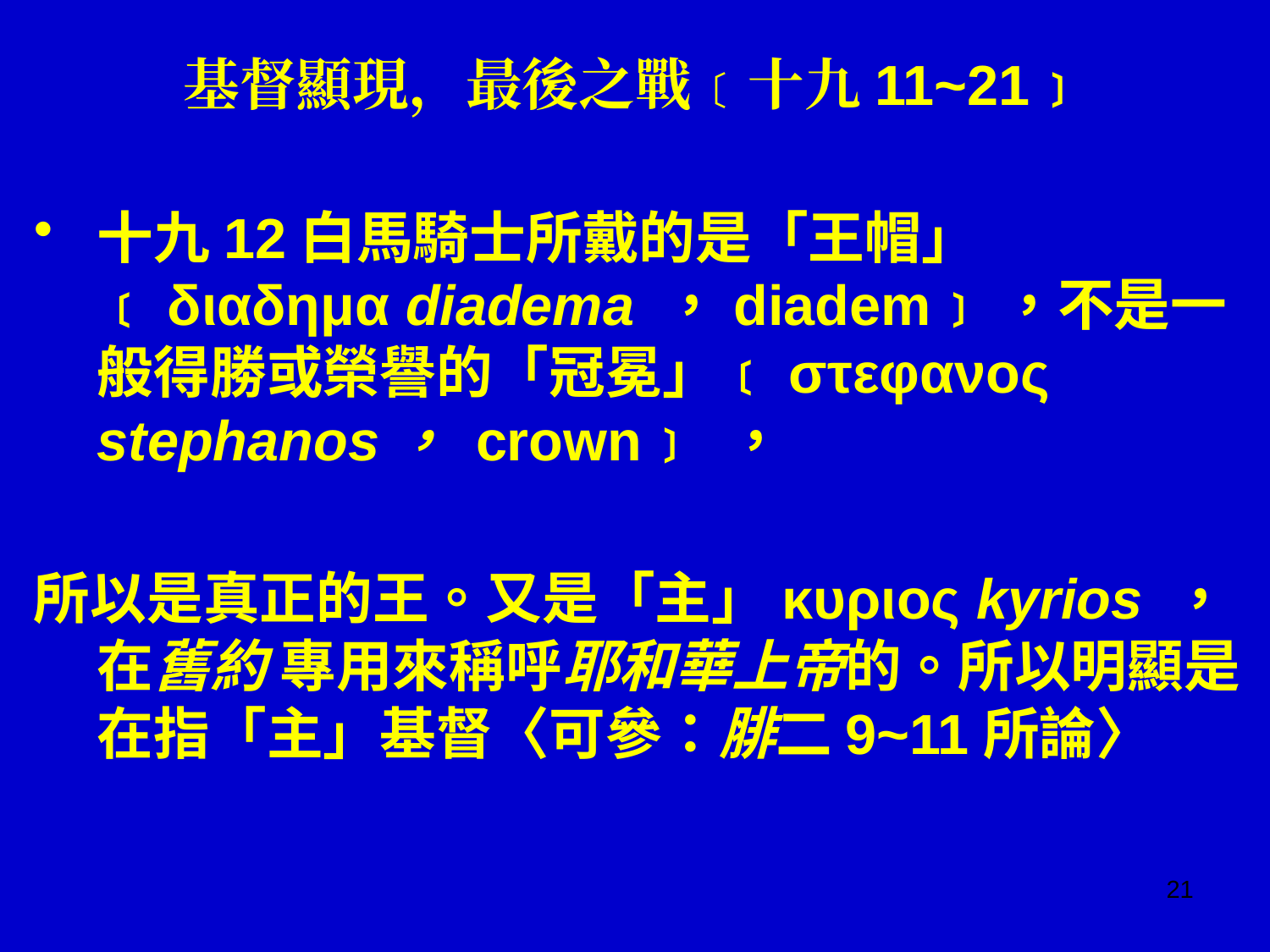

# 基督顯現，最後之戰﹝十九11~21﹞

十九12白馬騎士所戴的是「王帽」﹝διαδημα diadema ，diadem﹞，不是一般得勝或榮譽的「冠冕」﹝στεφανος stephanos， crown﹞ ，

所以是真正的王。又是「主」κυριος kyrios ，在舊約 專用來稱呼耶和華上帝的。所以明顯是在指「主」基督〈可參：腓二9~11所論〉

21